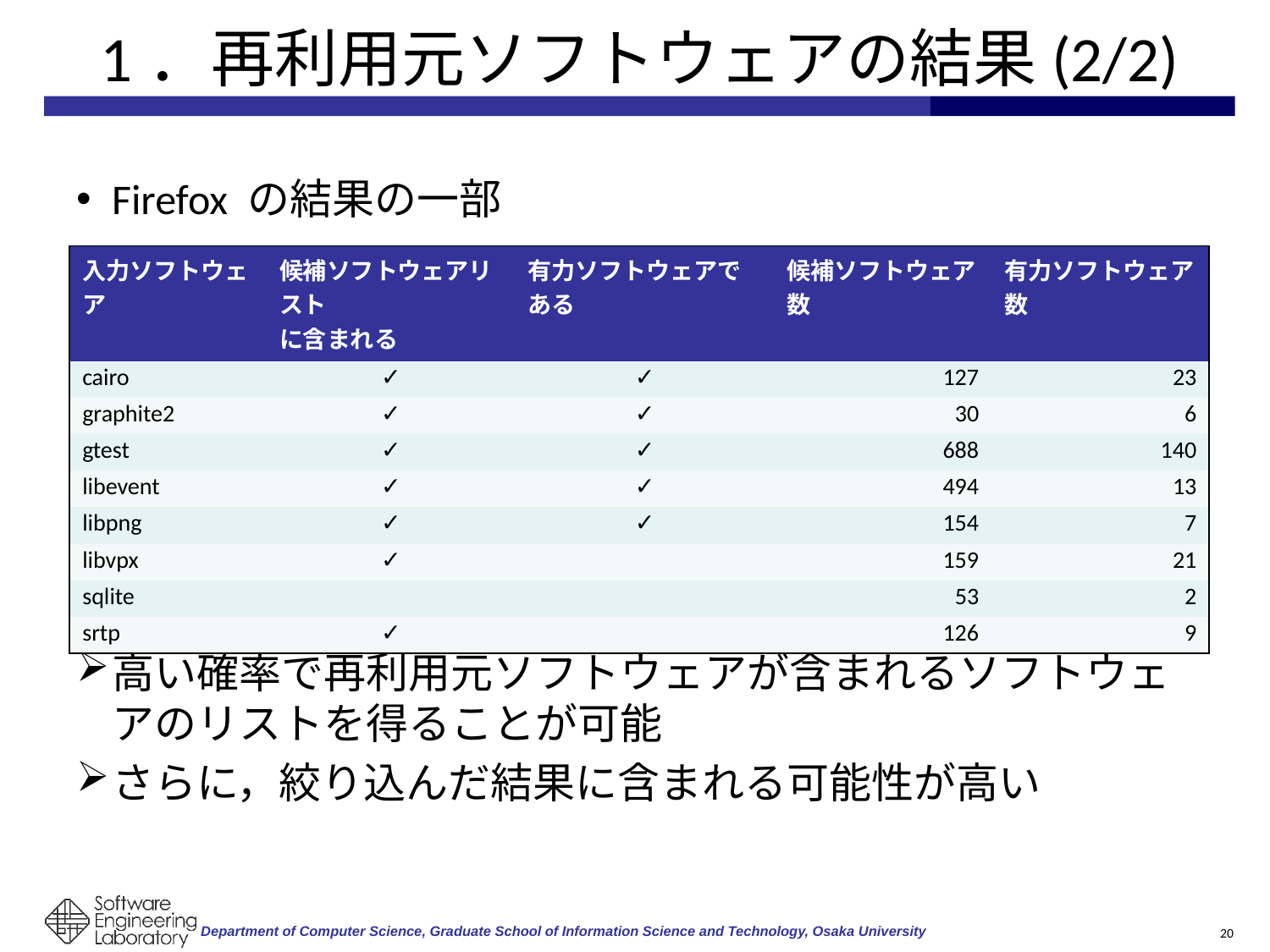

# 1．再利用元ソフトウェアの結果(2/2)
Firefox の結果の一部

高い確率で再利用元ソフトウェアが含まれるソフトウェアのリストを得ることが可能
さらに，絞り込んだ結果に含まれる可能性が高い
| 入力ソフトウェア | 候補ソフトウェアリスト に含まれる | 有力ソフトウェアである | 候補ソフトウェア数 | 有力ソフトウェア数 |
| --- | --- | --- | --- | --- |
| cairo | ✓ | ✓ | 127 | 23 |
| graphite2 | ✓ | ✓ | 30 | 6 |
| gtest | ✓ | ✓ | 688 | 140 |
| libevent | ✓ | ✓ | 494 | 13 |
| libpng | ✓ | ✓ | 154 | 7 |
| libvpx | ✓ |  | 159 | 21 |
| sqlite |  |  | 53 | 2 |
| srtp | ✓ |  | 126 | 9 |
20